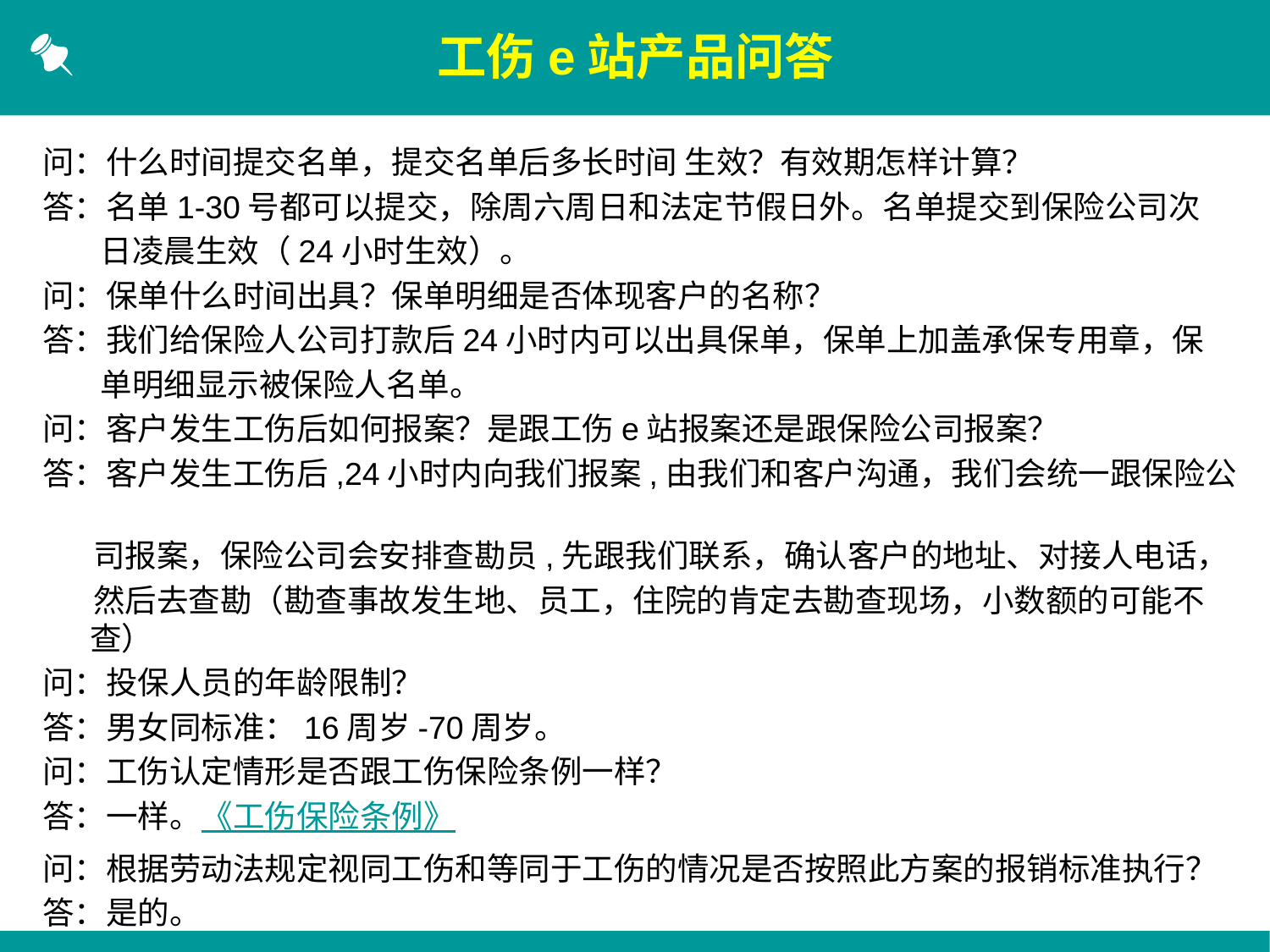

工伤e站产品问答

问：什么时间提交名单，提交名单后多长时间 生效？有效期怎样计算？
答：名单1-30号都可以提交，除周六周日和法定节假日外。名单提交到保险公司次
       日凌晨生效（24小时生效）。
问：保单什么时间出具？保单明细是否体现客户的名称？
答：我们给保险人公司打款后24小时内可以出具保单，保单上加盖承保专用章，保
       单明细显示被保险人名单。
问：客户发生工伤后如何报案？是跟工伤e站报案还是跟保险公司报案？
答：客户发生工伤后,24小时内向我们报案,由我们和客户沟通，我们会统一跟保险公
      司报案，保险公司会安排查勘员,先跟我们联系，确认客户的地址、对接人电话，
      然后去查勘（勘查事故发生地、员工，住院的肯定去勘查现场，小数额的可能不 查）
问：投保人员的年龄限制？
答：男女同标准：16周岁-70周岁。
问：工伤认定情形是否跟工伤保险条例一样？
答：一样。《工伤保险条例》
问：根据劳动法规定视同工伤和等同于工伤的情况是否按照此方案的报销标准执行？
答：是的。